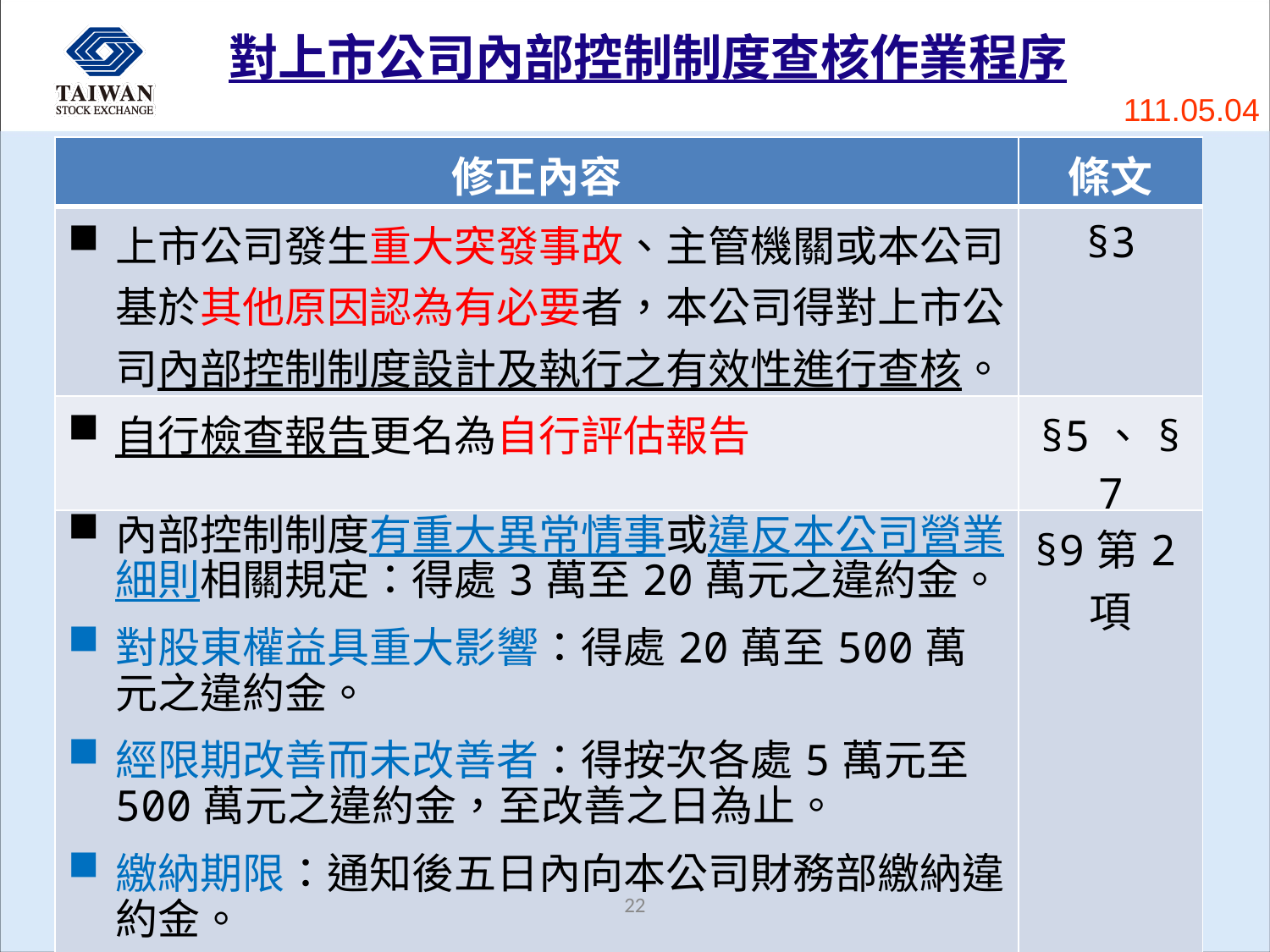

# 對上市公司內部控制制度查核作業程序
111.05.04
| 修正內容 | 條文 |
| --- | --- |
| 上市公司發生重大突發事故、主管機關或本公司基於其他原因認為有必要者，本公司得對上市公司內部控制制度設計及執行之有效性進行查核。 | §3 |
| 自行檢查報告更名為自行評估報告 | §5、§7 |
| 內部控制制度有重大異常情事或違反本公司營業細則相關規定：得處3萬至20萬元之違約金。 對股東權益具重大影響：得處20萬至500萬元之違約金。 經限期改善而未改善者：得按次各處5萬元至500萬元之違約金，至改善之日為止。 繳納期限：通知後五日內向本公司財務部繳納違約金。 | §9第2項 |
22